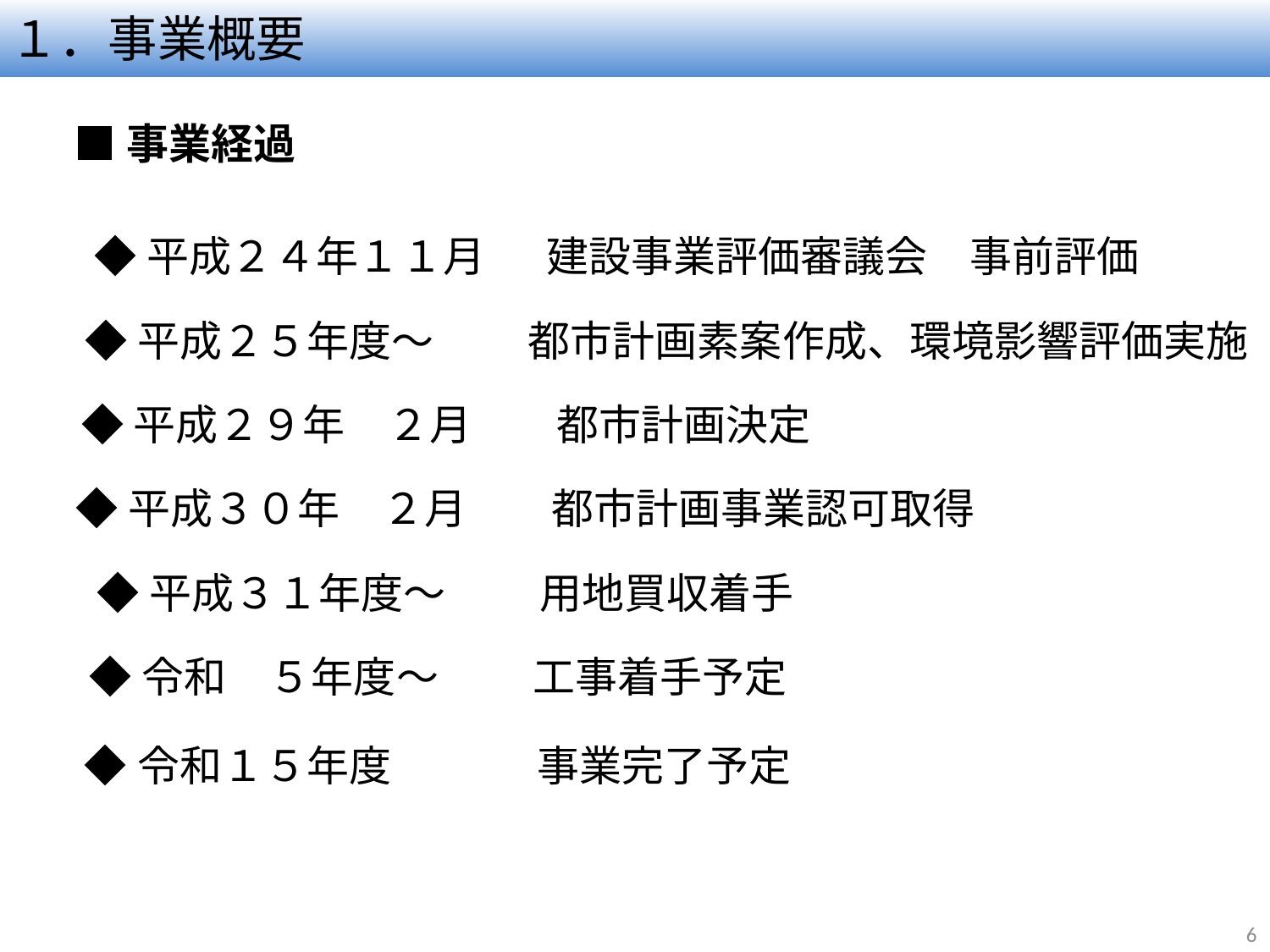

# １．事業概要
■事業経過

◆平成２４年１１月　  建設事業評価審議会　事前評価
◆平成２５年度～ 　　都市計画素案作成、環境影響評価実施
◆平成２９年　２月　　都市計画決定
◆平成３０年　２月　　都市計画事業認可取得
◆平成３１年度～ 　　用地買収着手
◆令和　５年度～　　 工事着手予定
◆令和１５年度　 　　 事業完了予定
6